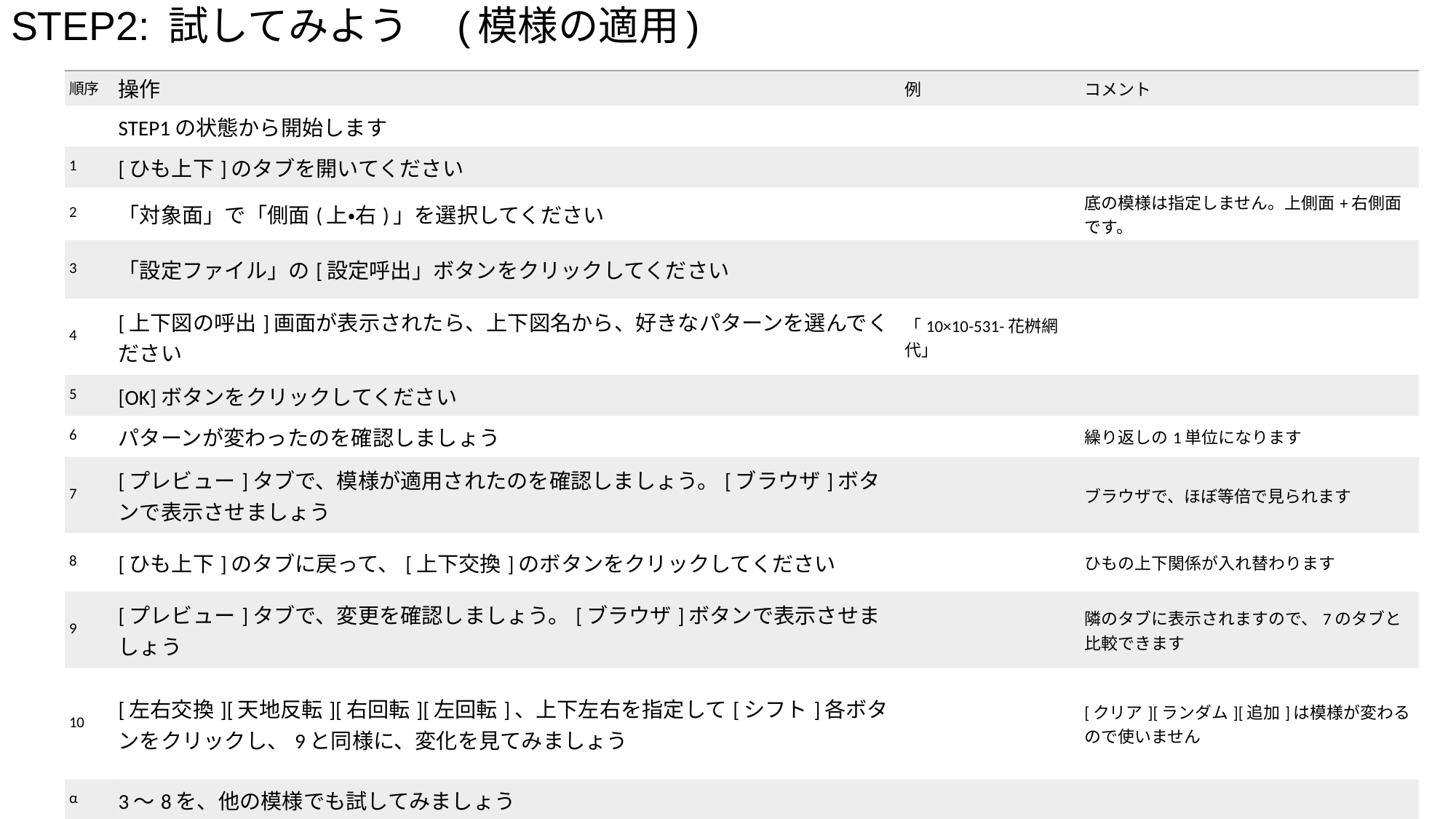

# STEP2: 試してみよう　(模様の適用)
| 順序 | 操作 | 例 | コメント |
| --- | --- | --- | --- |
|  | STEP1の状態から開始します |  |  |
| 1 | [ひも上下]のタブを開いてください |  |  |
| 2 | 「対象面」で「側面(上・右)」を選択してください |  | 底の模様は指定しません。上側面+右側面です。 |
| 3 | 「設定ファイル」の[設定呼出」ボタンをクリックしてください |  |  |
| 4 | [上下図の呼出]画面が表示されたら、上下図名から、好きなパターンを選んでください | 「10×10-531-花桝網代」 |  |
| 5 | [OK]ボタンをクリックしてください |  |  |
| 6 | パターンが変わったのを確認しましょう |  | 繰り返しの1単位になります |
| 7 | [プレビュー]タブで、模様が適用されたのを確認しましょう。[ブラウザ]ボタンで表示させましょう |  | ブラウザで、ほぼ等倍で見られます |
| 8 | [ひも上下]のタブに戻って、[上下交換]のボタンをクリックしてください |  | ひもの上下関係が入れ替わります |
| 9 | [プレビュー]タブで、変更を確認しましょう。[ブラウザ]ボタンで表示させましょう |  | 隣のタブに表示されますので、7のタブと比較できます |
| 10 | [左右交換][天地反転][右回転][左回転]、上下左右を指定して[シフト]各ボタンをクリックし、9と同様に、変化を見てみましょう |  | [クリア][ランダム][追加]は模様が変わるので使いません |
| α | 3～8を、他の模様でも試してみましょう |  |  |